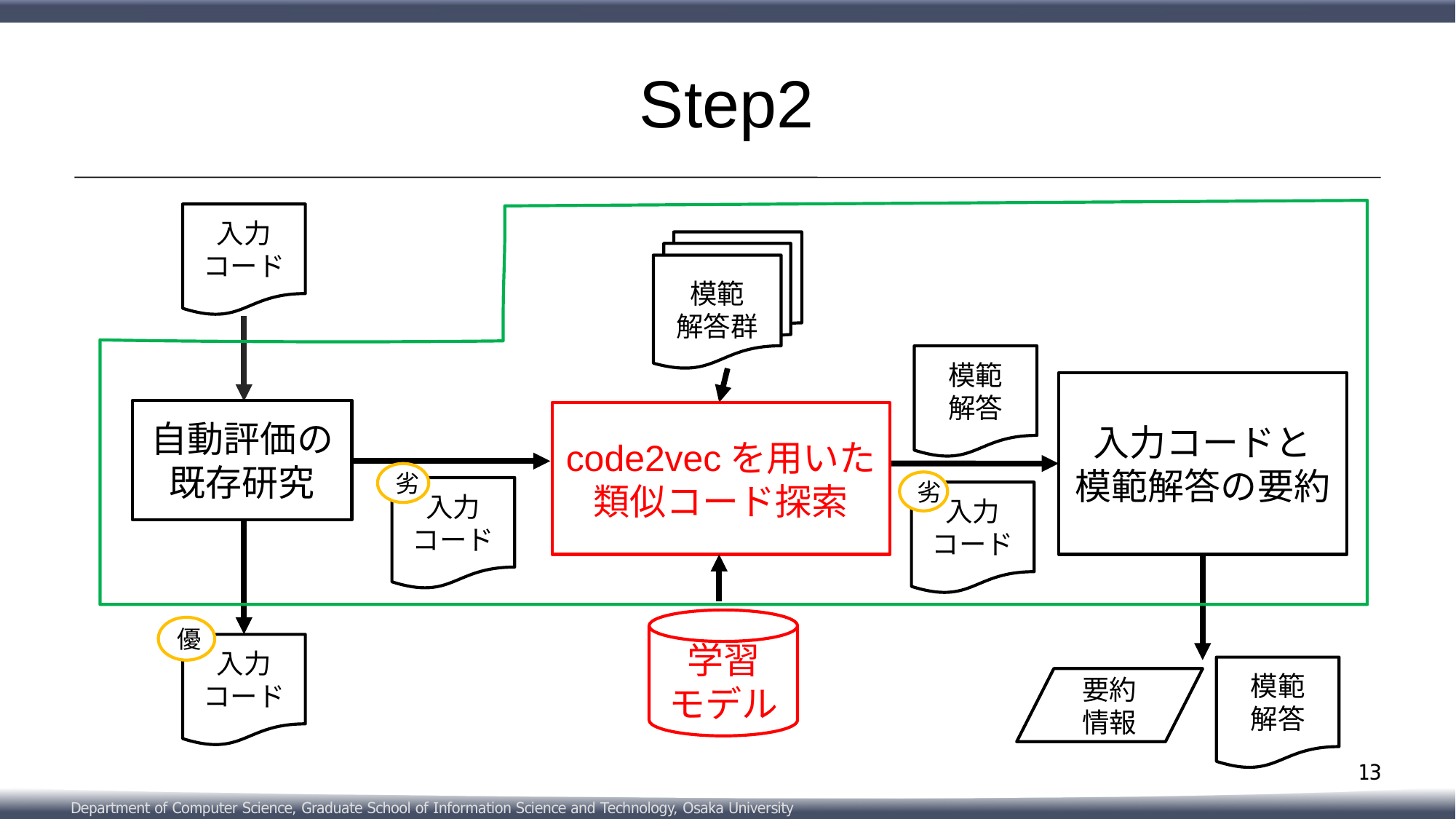

# Step2

入力コード
模範
解答群
模範
解答
入力コードと
模範解答の要約
自動評価の
既存研究
code2vecを用いた
類似コード探索
劣
劣
入力コード
入力コード
学習
モデル
優
入力コード
模範
解答
要約
情報
13